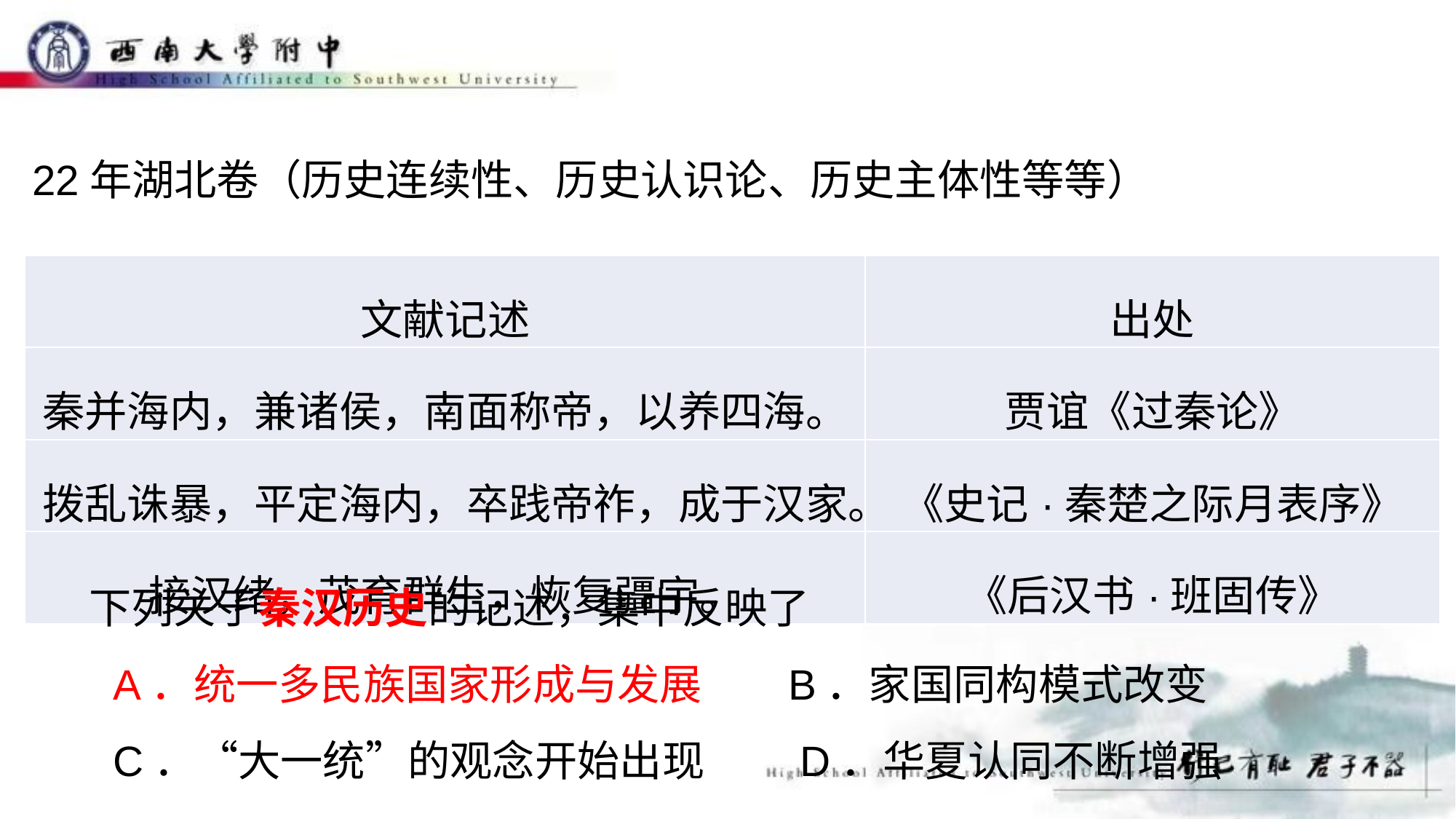

22年湖北卷（历史连续性、历史认识论、历史主体性等等）
| 文献记述 | 出处 |
| --- | --- |
| 秦并海内，兼诸侯，南面称帝，以养四海。 | 贾谊《过秦论》 |
| 拨乱诛暴，平定海内，卒践帝祚，成于汉家。 | 《史记·秦楚之际月表序》 |
| 接汉绪，茂育群生，恢复疆宇。 | 《后汉书·班固传》 |
下列关于秦汉历史的记述，集中反映了
A．统一多民族国家形成与发展        B．家国同构模式改变
C．“大一统”的观念开始出现         D．华夏认同不断增强